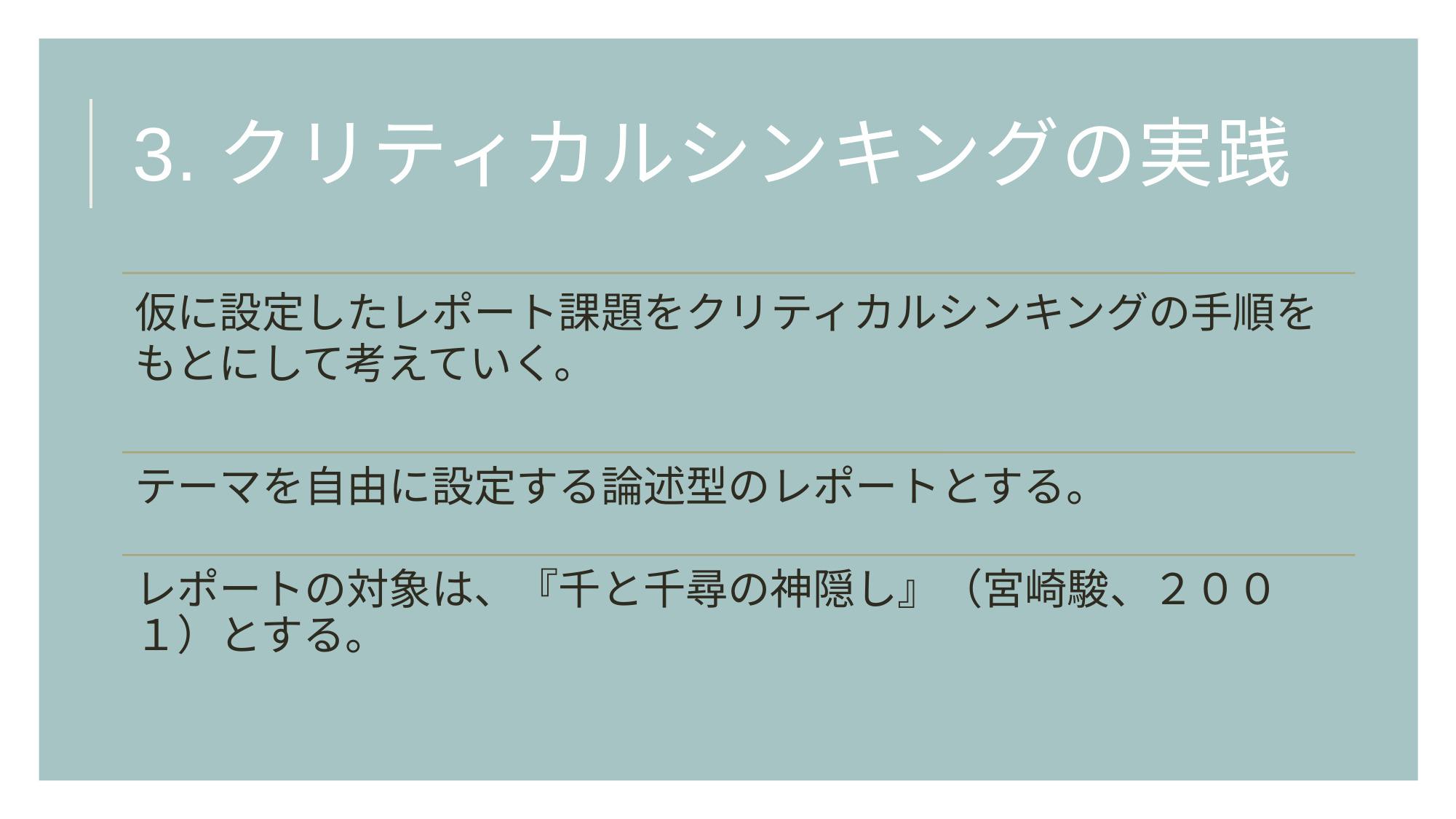

# 3.クリティカルシンキングの実践
仮に設定したレポート課題をクリティカルシンキングの手順をもとにして考えていく。
テーマを自由に設定する論述型のレポートとする。
レポートの対象は、『千と千尋の神隠し』（宮崎駿、２００１）とする。